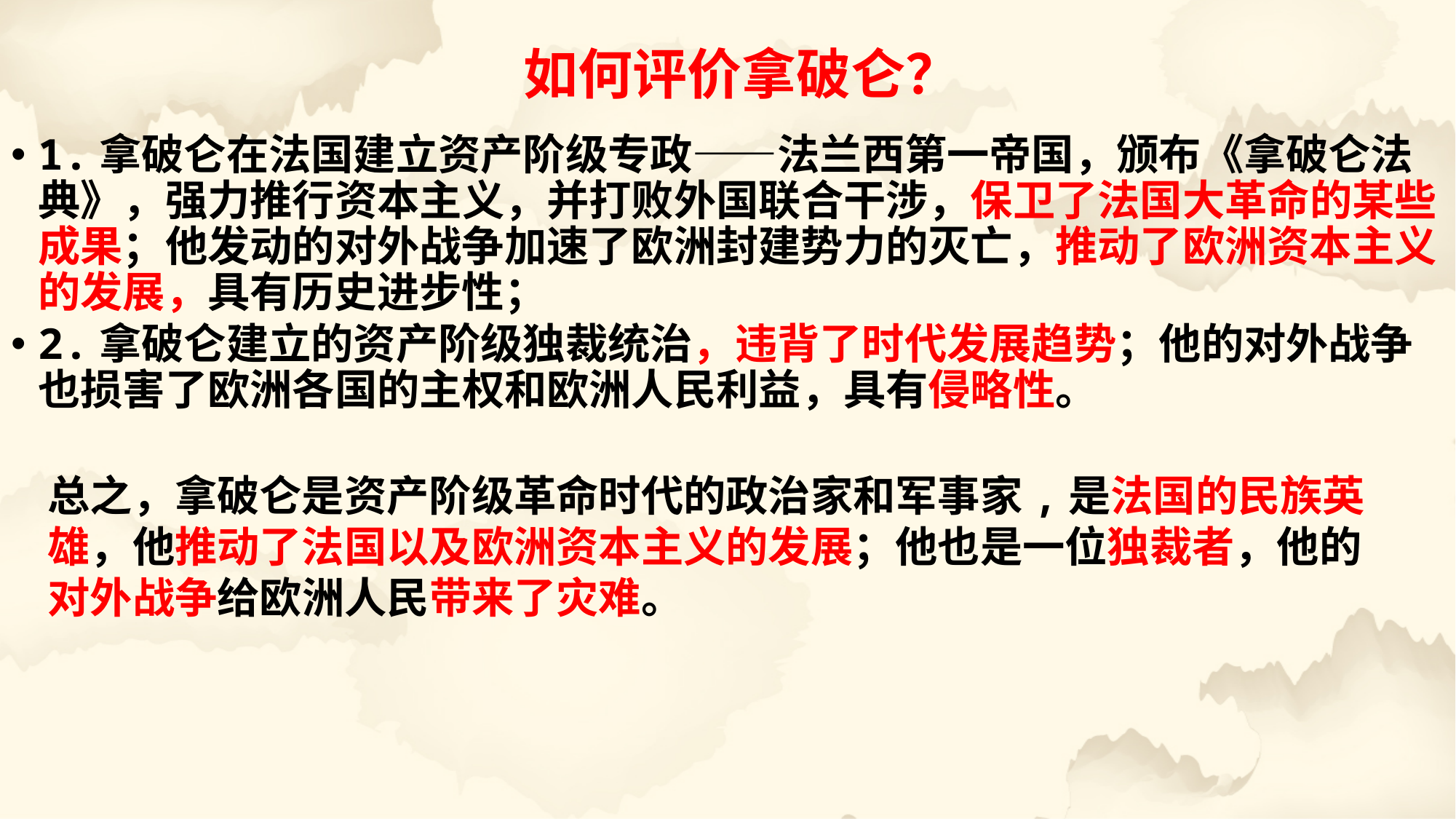

# 如何评价拿破仑？
1.拿破仑在法国建立资产阶级专政——法兰西第一帝国，颁布《拿破仑法典》，强力推行资本主义，并打败外国联合干涉，保卫了法国大革命的某些成果；他发动的对外战争加速了欧洲封建势力的灭亡，推动了欧洲资本主义的发展，具有历史进步性；
2.拿破仑建立的资产阶级独裁统治，违背了时代发展趋势；他的对外战争也损害了欧洲各国的主权和欧洲人民利益，具有侵略性。

总之，拿破仑是资产阶级革命时代的政治家和军事家,是法国的民族英雄，他推动了法国以及欧洲资本主义的发展；他也是一位独裁者，他的对外战争给欧洲人民带来了灾难。